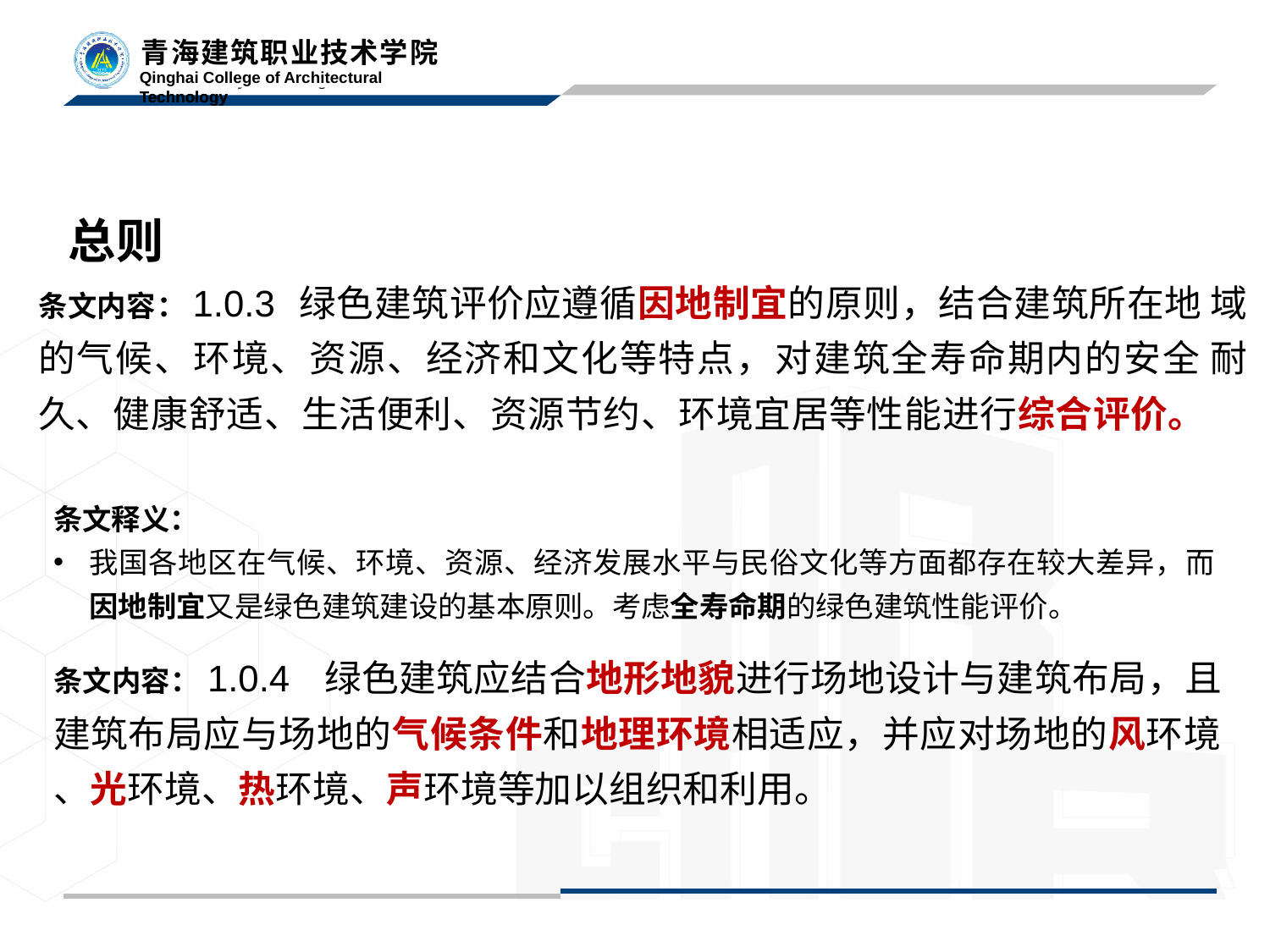

总则
# 条文内容：1.0.3 绿色建筑评价应遵循因地制宜的原则，结合建筑所在地 域的气候、环境、资源、经济和文化等特点，对建筑全寿命期内的安全 耐久、健康舒适、生活便利、资源节约、环境宜居等性能进行综合评价。

条文释义：
我国各地区在气候、环境、资源、经济发展水平与民俗文化等方面都存在较大差异，而
因地制宜又是绿色建筑建设的基本原则。考虑全寿命期的绿色建筑性能评价。
条文内容：1.0.4	绿色建筑应结合地形地貌进行场地设计与建筑布局，且
建筑布局应与场地的气候条件和地理环境相适应，并应对场地的风环境
、光环境、热环境、声环境等加以组织和利用。